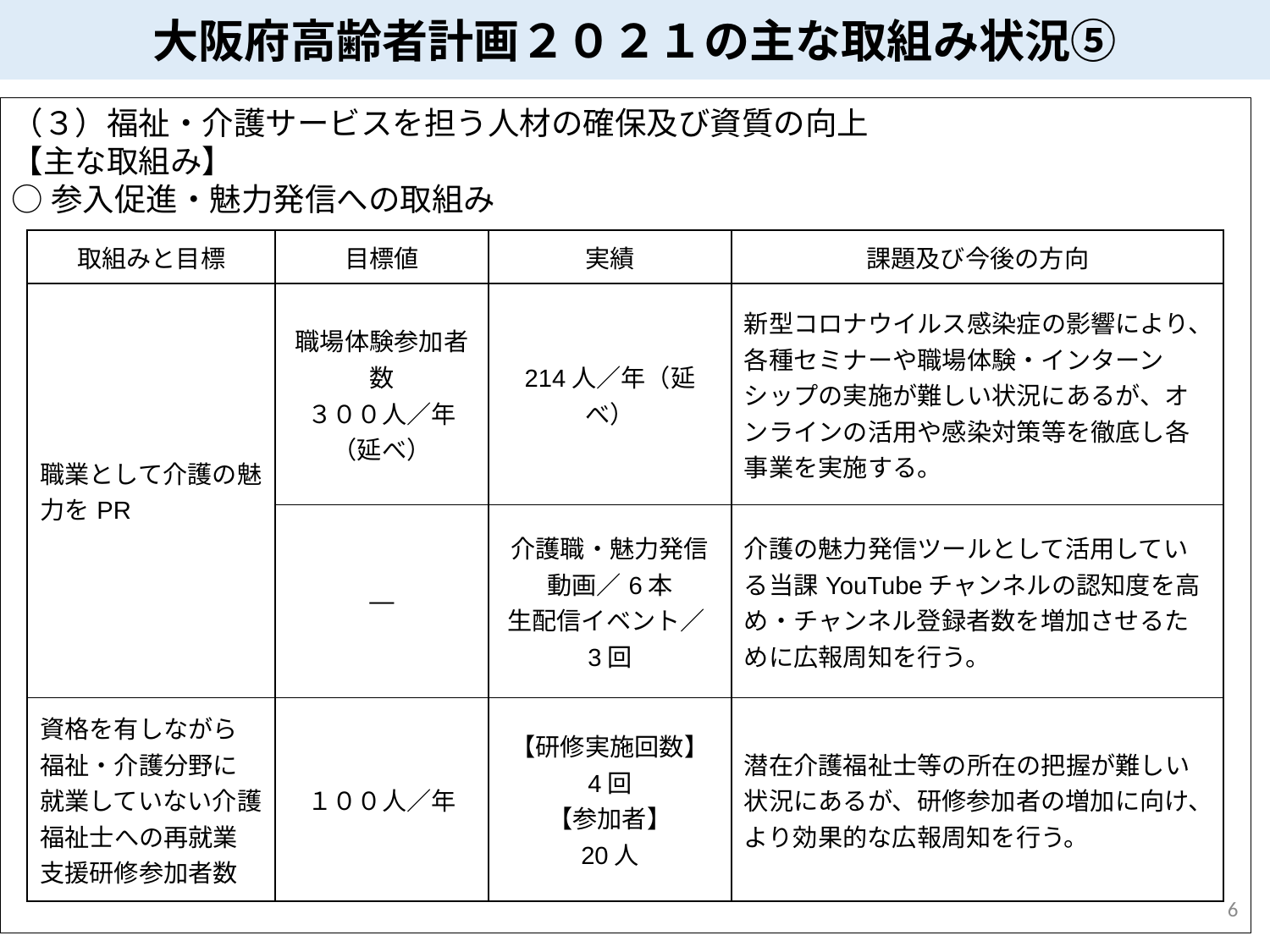

大阪府高齢者計画２０２１の主な取組み状況⑤
（３）福祉・介護サービスを担う人材の確保及び資質の向上
【主な取組み】
○参入促進・魅力発信への取組み

| 取組みと目標 | 目標値 | 実績 | 課題及び今後の方向 |
| --- | --- | --- | --- |
| 職業として介護の魅力をPR | 職場体験参加者数 ３００人／年（延べ） | 214人／年（延べ） | 新型コロナウイルス感染症の影響により、各種セミナーや職場体験・インターンシップの実施が難しい状況にあるが、オンラインの活用や感染対策等を徹底し各事業を実施する。 |
|  | ― | 介護職・魅力発信動画／6本 生配信イベント／3回 | 介護の魅力発信ツールとして活用している当課YouTubeチャンネルの認知度を高め・チャンネル登録者数を増加させるために広報周知を行う。 |
| 資格を有しながら福祉・介護分野に就業していない介護福祉士への再就業支援研修参加者数 | １００人／年 | 【研修実施回数】 4回 【参加者】 20人 | 潜在介護福祉士等の所在の把握が難しい状況にあるが、研修参加者の増加に向け、より効果的な広報周知を行う。 |
6